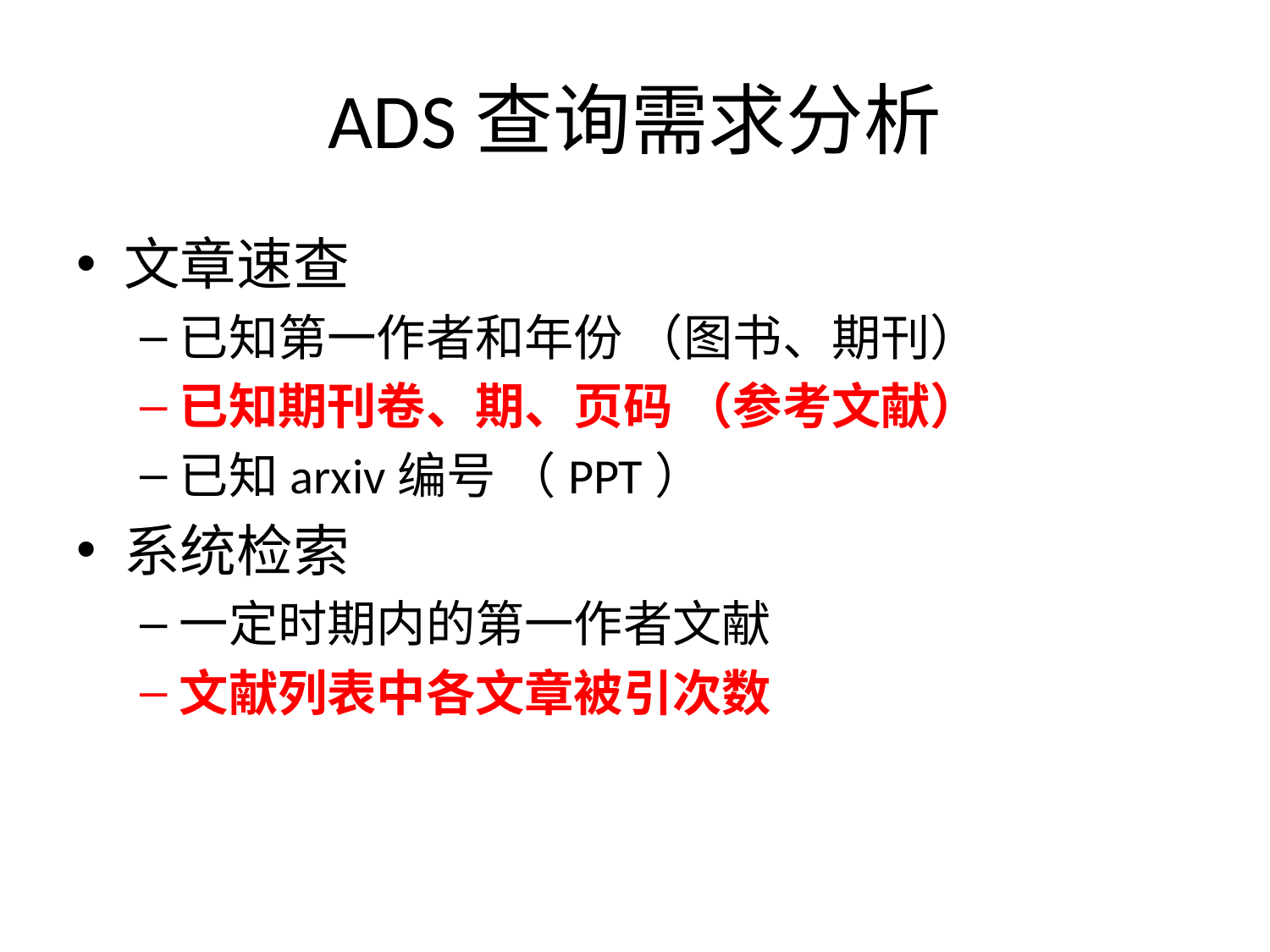

# ADS查询需求分析
文章速查
已知第一作者和年份 （图书、期刊）
已知期刊卷、期、页码 （参考文献）
已知arxiv编号 （PPT）
系统检索
一定时期内的第一作者文献
文献列表中各文章被引次数